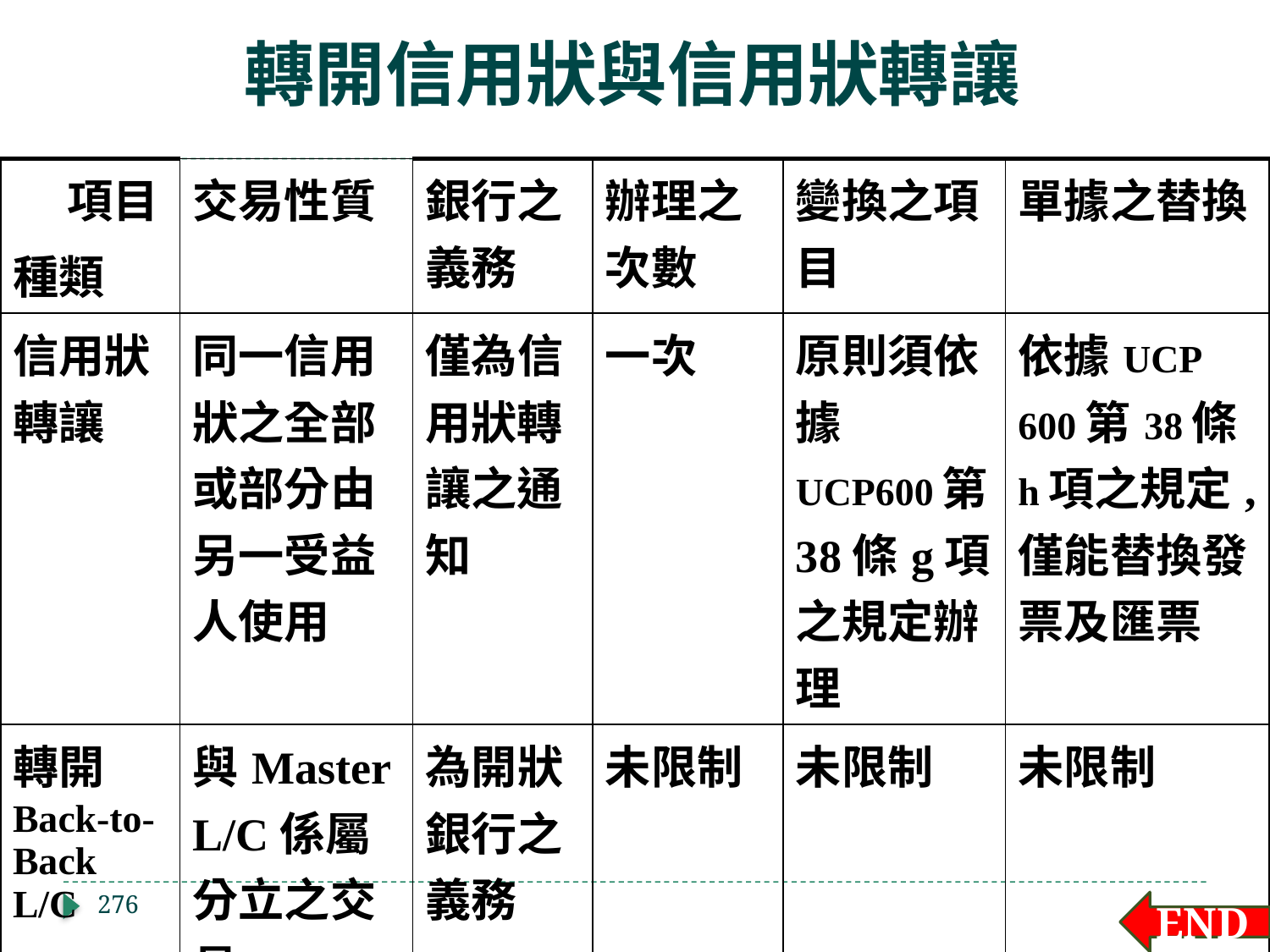

# 轉開信用狀與信用狀轉讓
| 項目 種類 | 交易性質 | 銀行之義務 | 辦理之次數 | 變換之項目 | 單據之替換 |
| --- | --- | --- | --- | --- | --- |
| 信用狀轉讓 | 同一信用狀之全部或部分由另一受益人使用 | 僅為信用狀轉讓之通知 | 一次 | 原則須依據UCP600第38條g項之規定辦理 | 依據UCP 600第38條h項之規定,僅能替換發票及匯票 |
| 轉開Back-to-Back L/C | 與Master L/C係屬分立之交易 | 為開狀銀行之義務 | 未限制 | 未限制 | 未限制 |
276
END